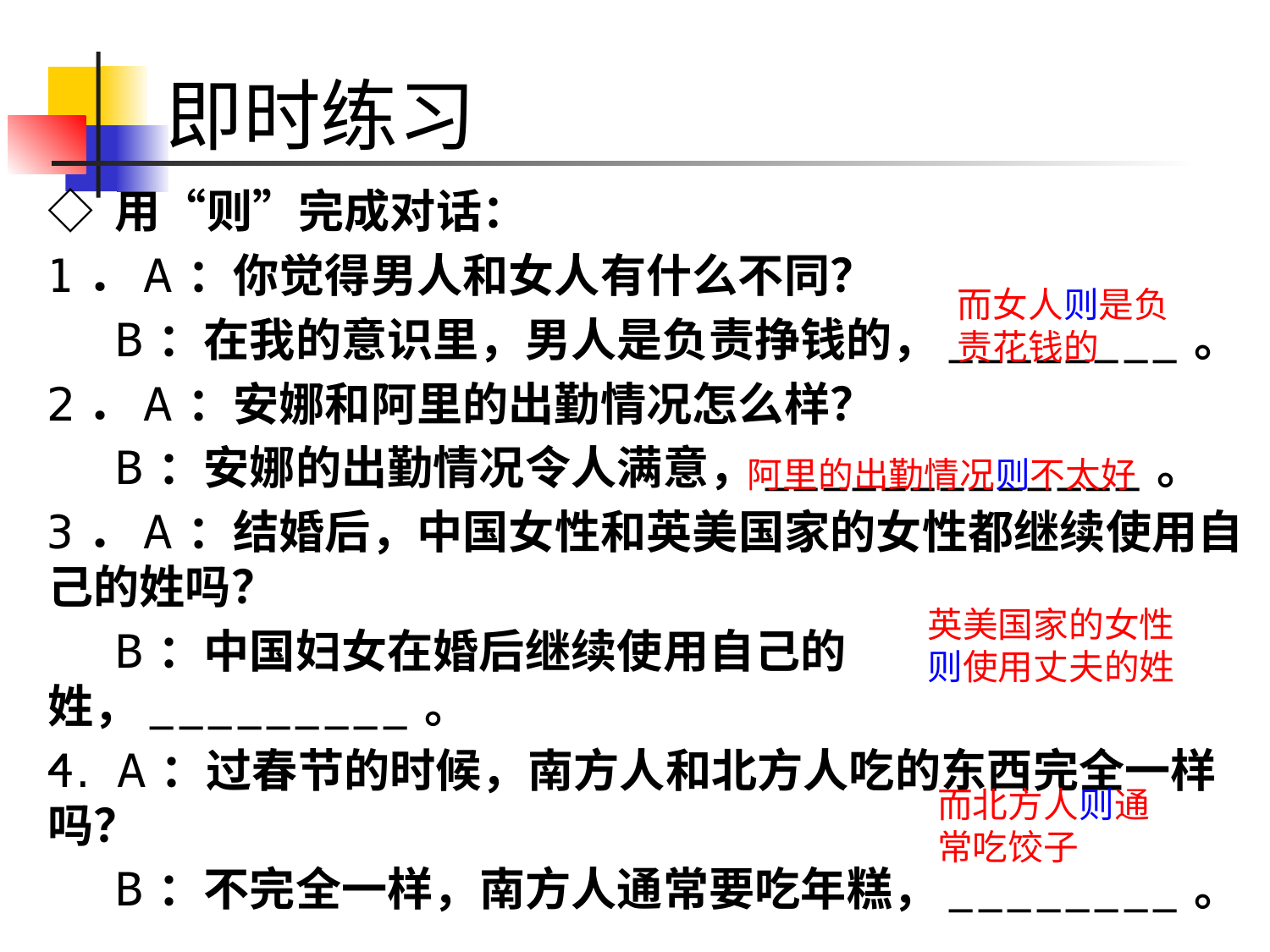

# 即时练习
◇ 用“则”完成对话：
1．A：你觉得男人和女人有什么不同？
     B：在我的意识里，男人是负责挣钱的，________。
2．A：安娜和阿里的出勤情况怎么样？
     B：安娜的出勤情况令人满意，_____________。
3．A：结婚后，中国女性和英美国家的女性都继续使用自己的姓吗？
     B：中国妇女在婚后继续使用自己的姓，_________。
4.  A：过春节的时候，南方人和北方人吃的东西完全一样吗？
     B：不完全一样，南方人通常要吃年糕，________。

而女人则是负责花钱的
阿里的出勤情况则不太好
英美国家的女性则使用丈夫的姓
而北方人则通常吃饺子